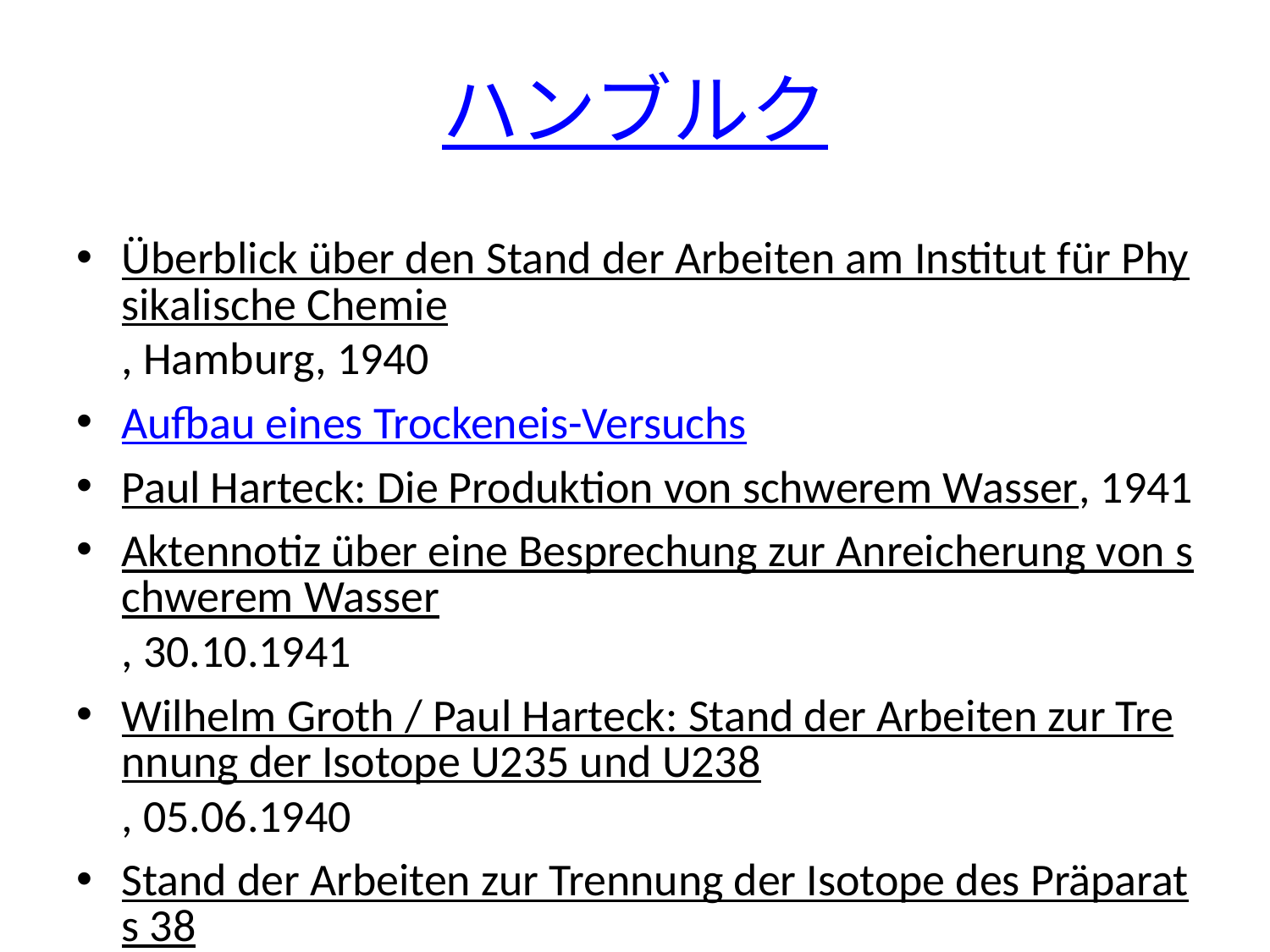

# ハンブルク
Überblick über den Stand der Arbeiten am Institut für Physikalische Chemie, Hamburg, 1940
Aufbau eines Trockeneis-Versuchs
Paul Harteck: Die Produktion von schwerem Wasser, 1941
Aktennotiz über eine Besprechung zur Anreicherung von schwerem Wasser, 30.10.1941
Wilhelm Groth / Paul Harteck: Stand der Arbeiten zur Trennung der Isotope U235 und U238, 05.06.1940
Stand der Arbeiten zur Trennung der Isotope des Präparats 38, 03.12.1941